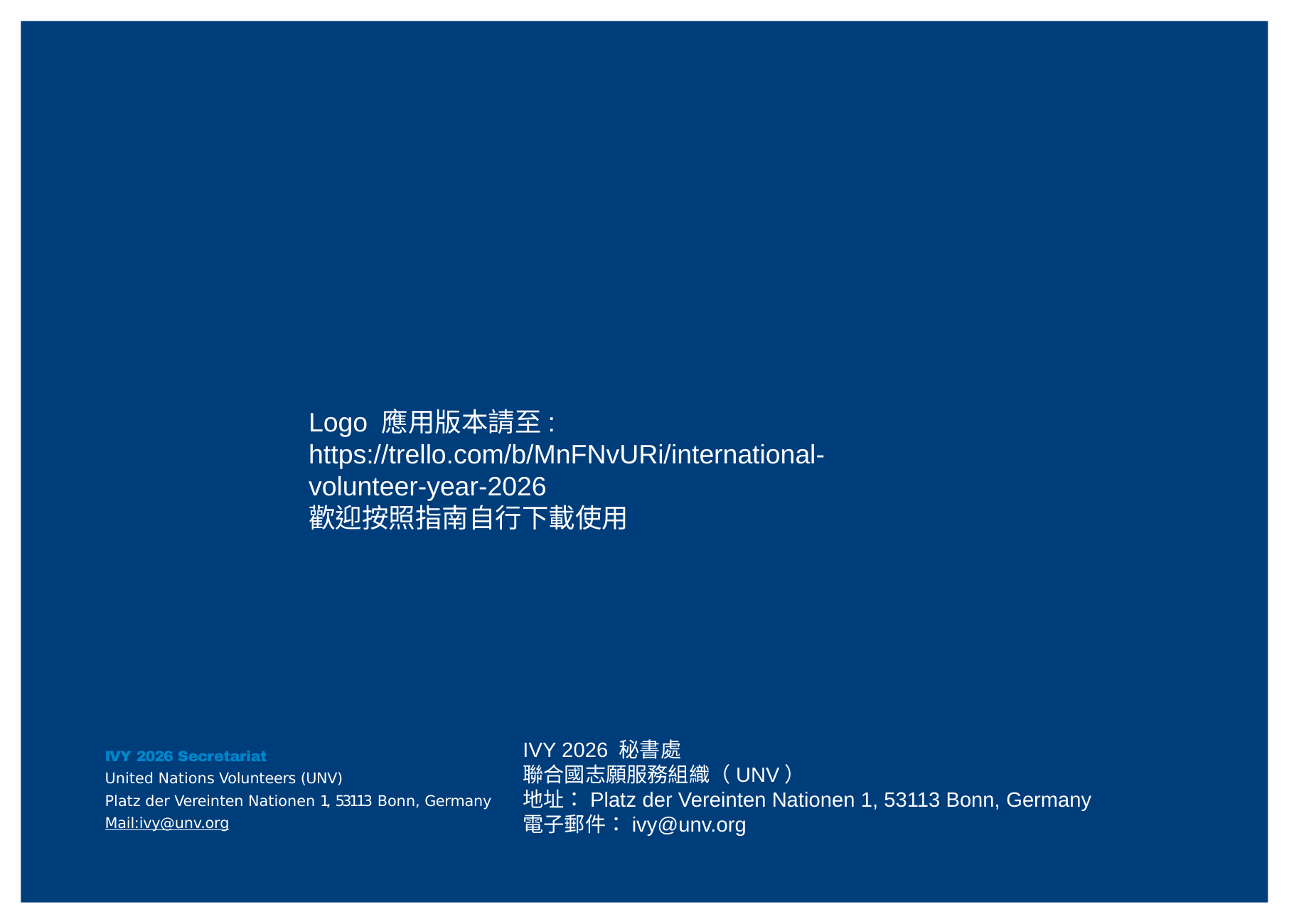

Logo 應用版本請至:
https://trello.com/b/MnFNvURi/international-volunteer-year-2026
歡迎按照指南自行下載使用
IVY 2026 秘書處
聯合國志願服務組織（UNV）
地址：Platz der Vereinten Nationen 1, 53113 Bonn, Germany
電子郵件：ivy@unv.org
IVY 2026 Secretariat
United Nations Volunteers (UNV)
Platz der Vereinten Nationen 1, 53113 Bonn, Germany Mail:ivy@unv.org